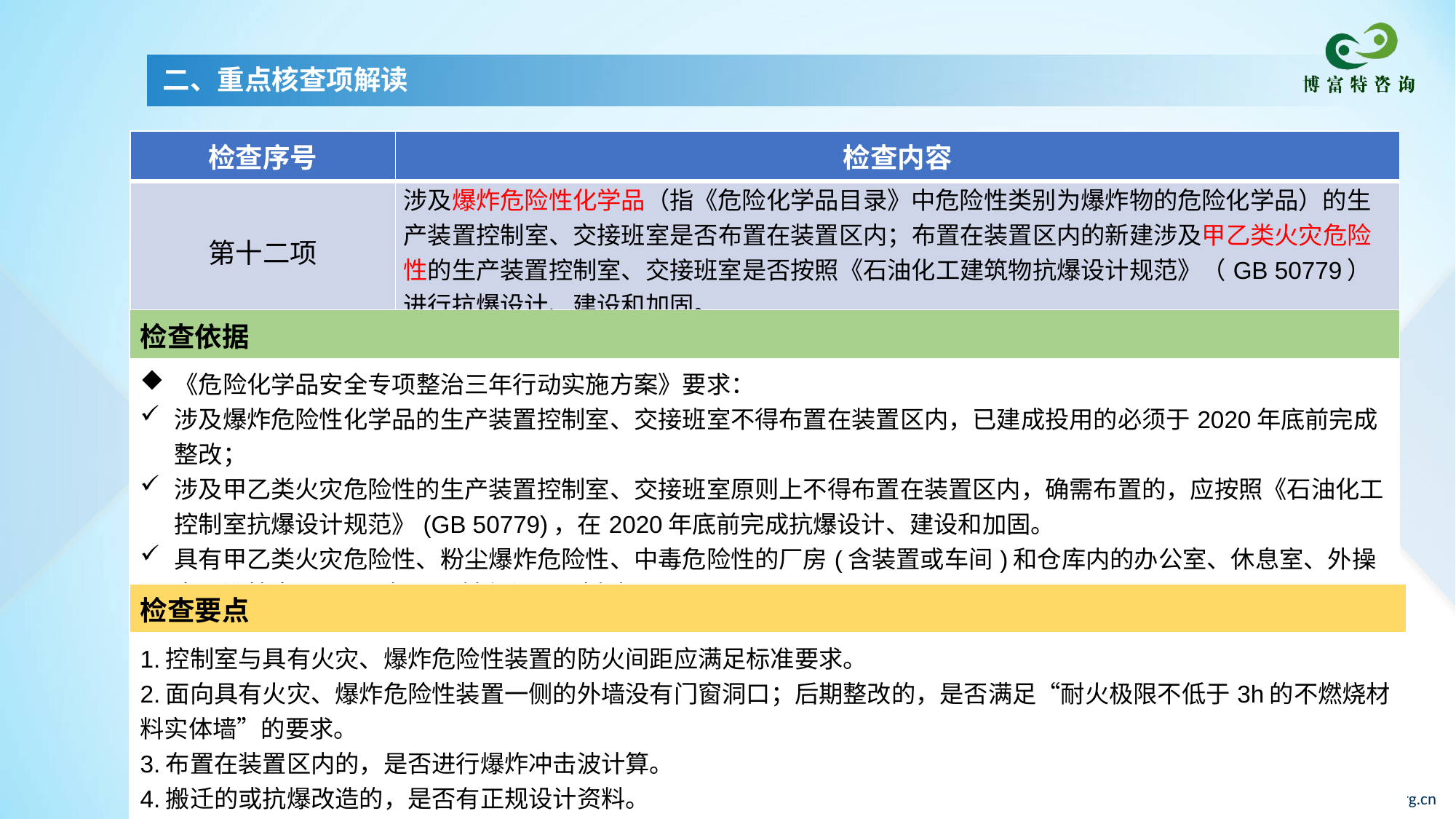

二、重点核查项解读

| 检查序号 | 检查内容 |
| --- | --- |
| 第十二项 | 涉及爆炸危险性化学品（指《危险化学品目录》中危险性类别为爆炸物的危险化学品）的生产装置控制室、交接班室是否布置在装置区内；布置在装置区内的新建涉及甲乙类火灾危险性的生产装置控制室、交接班室是否按照《石油化工建筑物抗爆设计规范》（GB 50779）进行抗爆设计、建设和加固。 |
| 检查依据 |
| --- |
| 《危险化学品安全专项整治三年行动实施方案》要求： 涉及爆炸危险性化学品的生产装置控制室、交接班室不得布置在装置区内，已建成投用的必须于2020年底前完成整改； 涉及甲乙类火灾危险性的生产装置控制室、交接班室原则上不得布置在装置区内，确需布置的，应按照《石油化工控制室抗爆设计规范》(GB 50779)，在2020年底前完成抗爆设计、建设和加固。 具有甲乙类火灾危险性、粉尘爆炸危险性、中毒危险性的厂房(含装置或车间)和仓库内的办公室、休息室、外操室、巡检室，2020年8月前必须予以拆除。 |
| 检查要点 |
| --- |
| 1.控制室与具有火灾、爆炸危险性装置的防火间距应满足标准要求。 2.面向具有火灾、爆炸危险性装置一侧的外墙没有门窗洞口；后期整改的，是否满足“耐火极限不低于3h的不燃烧材料实体墙”的要求。 3.布置在装置区内的，是否进行爆炸冲击波计算。 4.搬迁的或抗爆改造的，是否有正规设计资料。 |